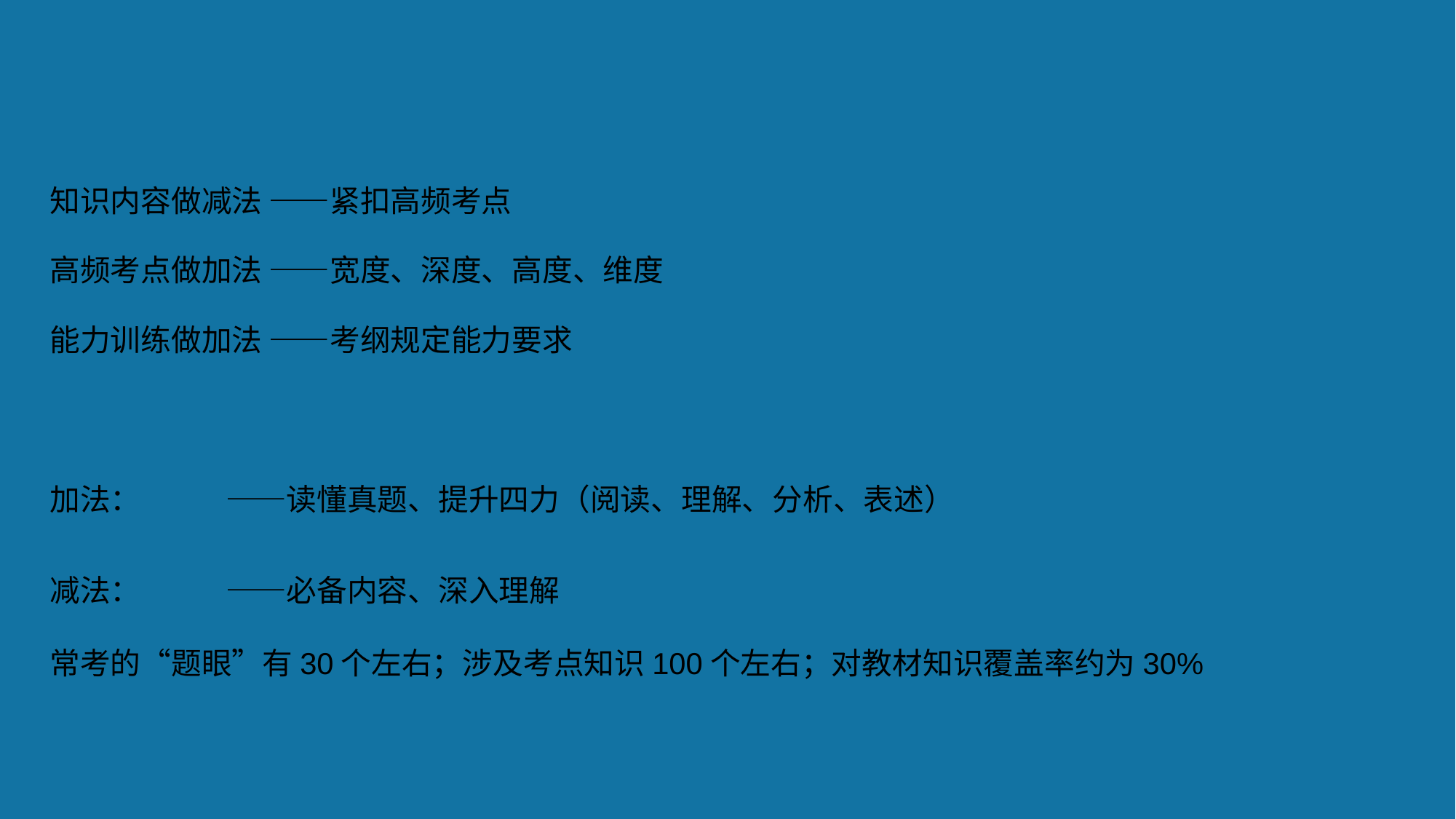

知识内容做减法 ——紧扣高频考点
高频考点做加法 ——宽度、深度、高度、维度
能力训练做加法 ——考纲规定能力要求

加法：能力——读懂真题、提升四力（阅读、理解、分析、表述）
减法：知识——必备内容、深入理解
常考的“题眼”有30个左右；涉及考点知识100个左右；对教材知识覆盖率约为30%